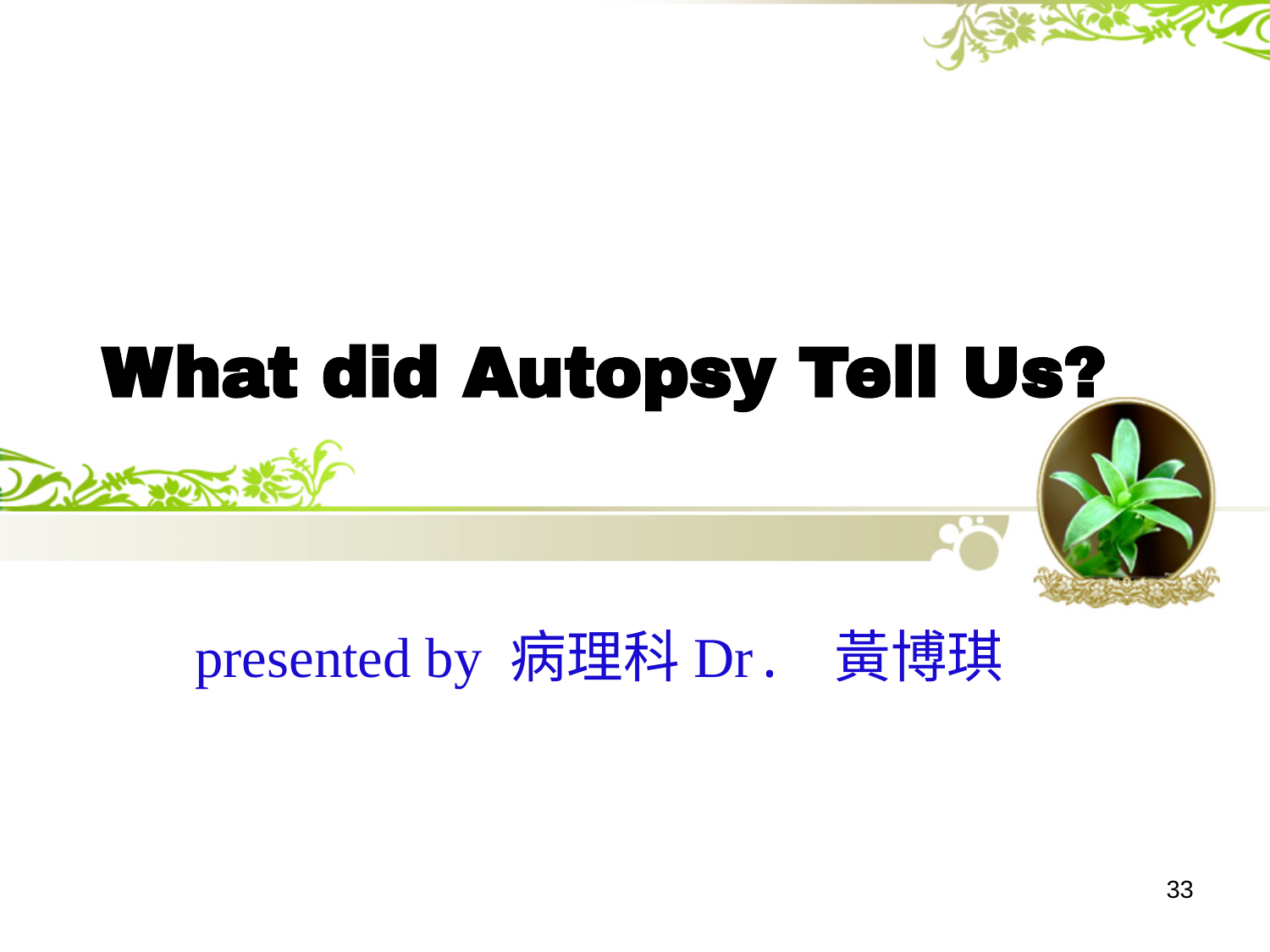

# What did Autopsy Tell Us?
presented by 病理科Dr. 黃博琪

33